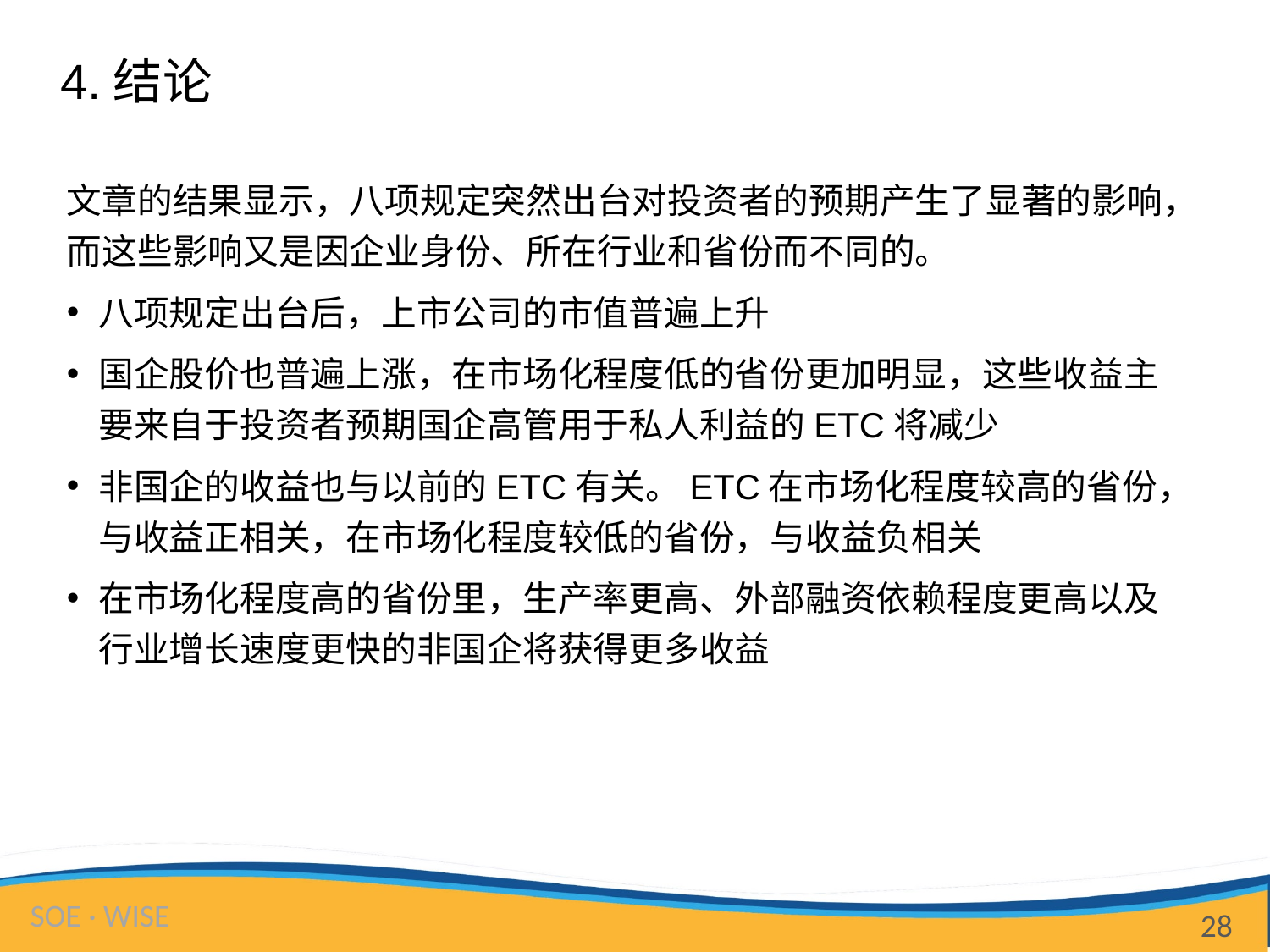

# 4.结论
文章的结果显示，八项规定突然出台对投资者的预期产生了显著的影响，而这些影响又是因企业身份、所在行业和省份而不同的。
八项规定出台后，上市公司的市值普遍上升
国企股价也普遍上涨，在市场化程度低的省份更加明显，这些收益主要来自于投资者预期国企高管用于私人利益的ETC将减少
非国企的收益也与以前的ETC有关。ETC在市场化程度较高的省份，与收益正相关，在市场化程度较低的省份，与收益负相关
在市场化程度高的省份里，生产率更高、外部融资依赖程度更高以及行业增长速度更快的非国企将获得更多收益